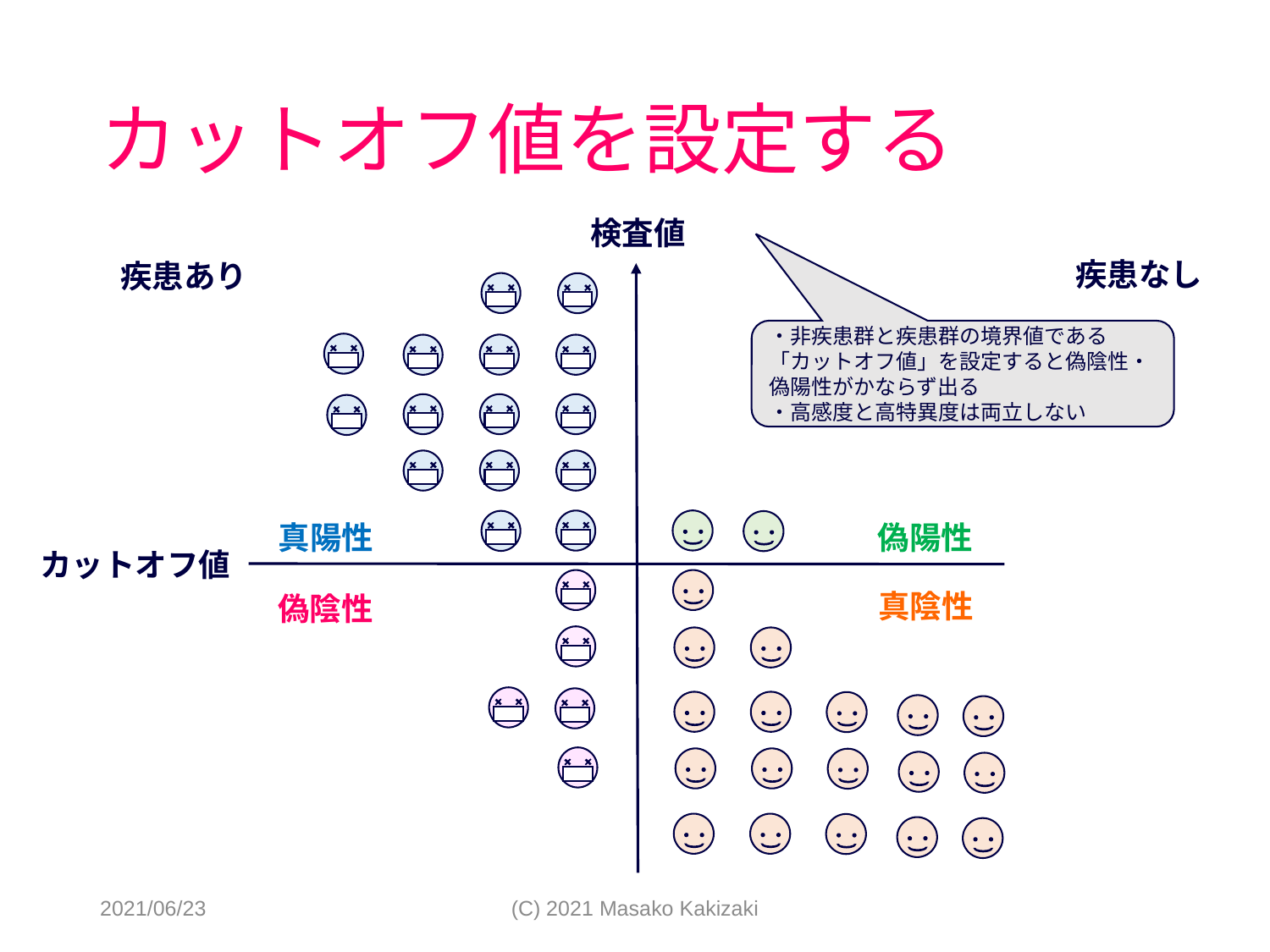

# カットオフ値を設定する
検査値
疾患なし
疾患あり

・非疾患群と疾患群の境界値である「カットオフ値」を設定すると偽陰性・偽陽性がかならず出る
・高感度と高特異度は両立しない

偽陽性
真陽性

カットオフ値

真陰性

偽陰性

2021/06/23
(C) 2021 Masako Kakizaki